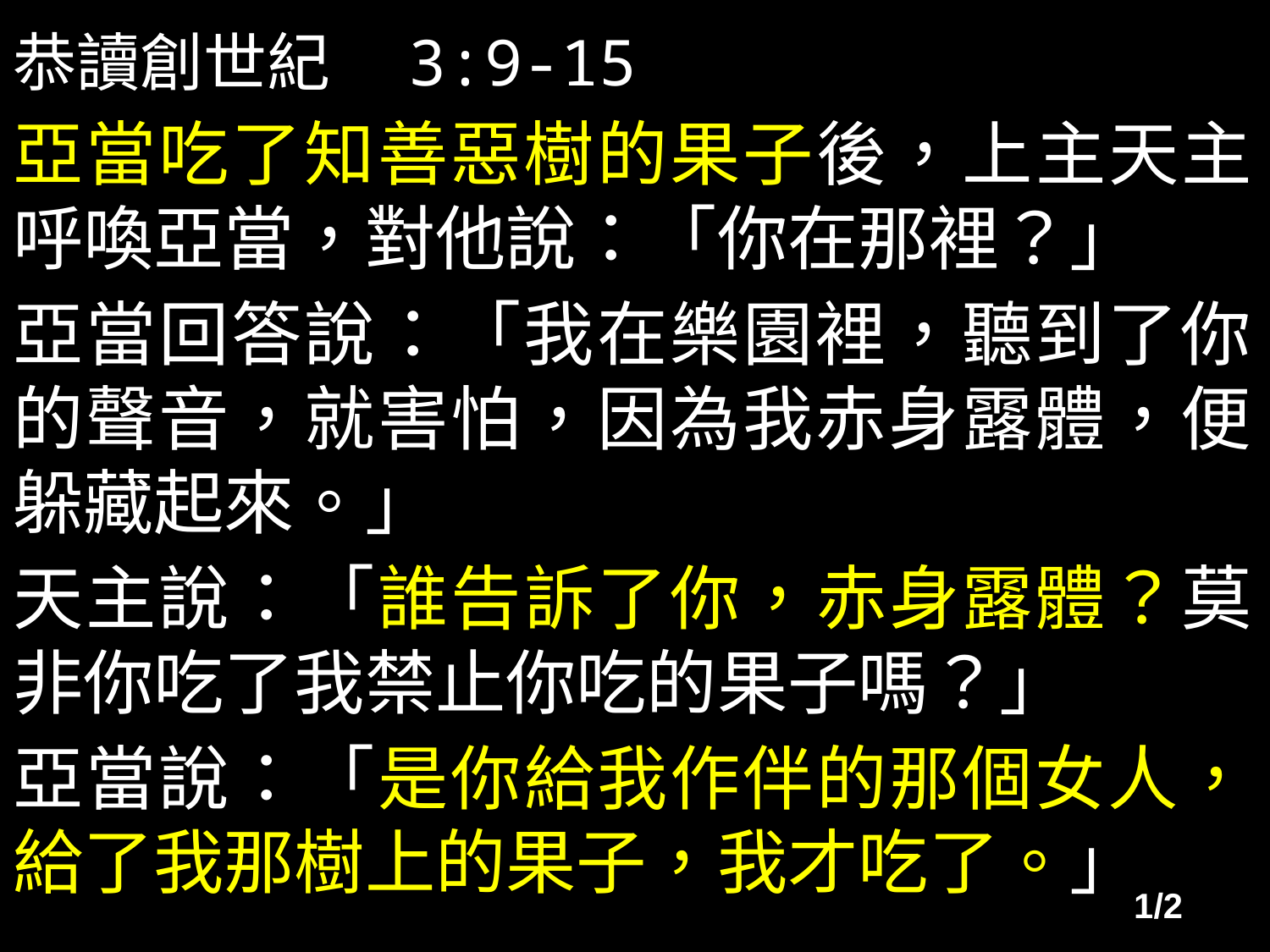

恭讀創世紀　3:9-15
亞當吃了知善惡樹的果子後，上主天主呼喚亞當，對他說：「你在那裡？」
亞當回答說：「我在樂園裡，聽到了你的聲音，就害怕，因為我赤身露體，便躲藏起來。」
天主說：「誰告訴了你，赤身露體？莫非你吃了我禁止你吃的果子嗎？」
亞當說：「是你給我作伴的那個女人，給了我那樹上的果子，我才吃了。」
1/2